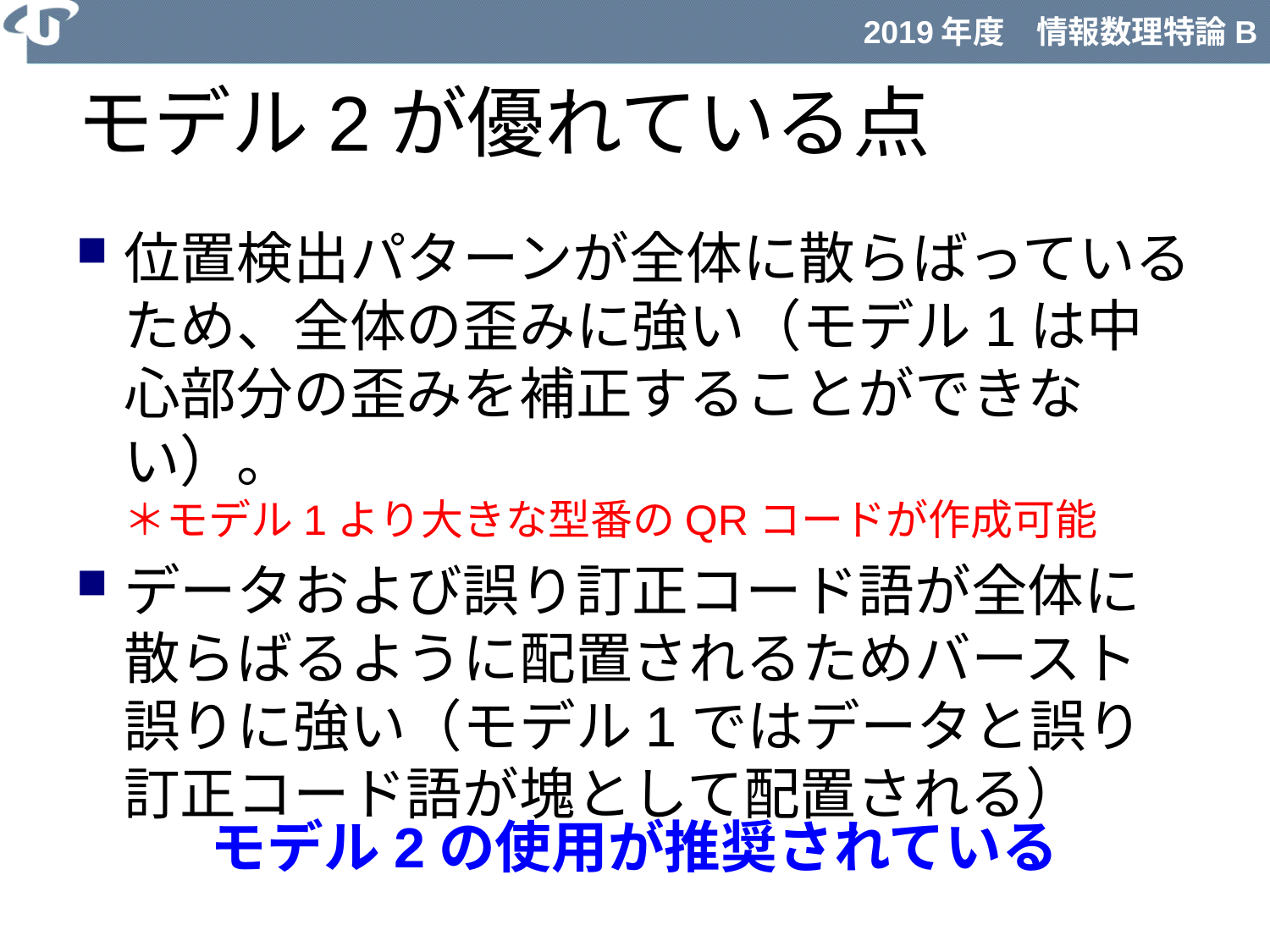

# モデル2が優れている点
位置検出パターンが全体に散らばっているため、全体の歪みに強い（モデル1は中心部分の歪みを補正することができない）。
＊モデル1より大きな型番のQRコードが作成可能
データおよび誤り訂正コード語が全体に散らばるように配置されるためバースト誤りに強い（モデル1ではデータと誤り訂正コード語が塊として配置される）
モデル2の使用が推奨されている